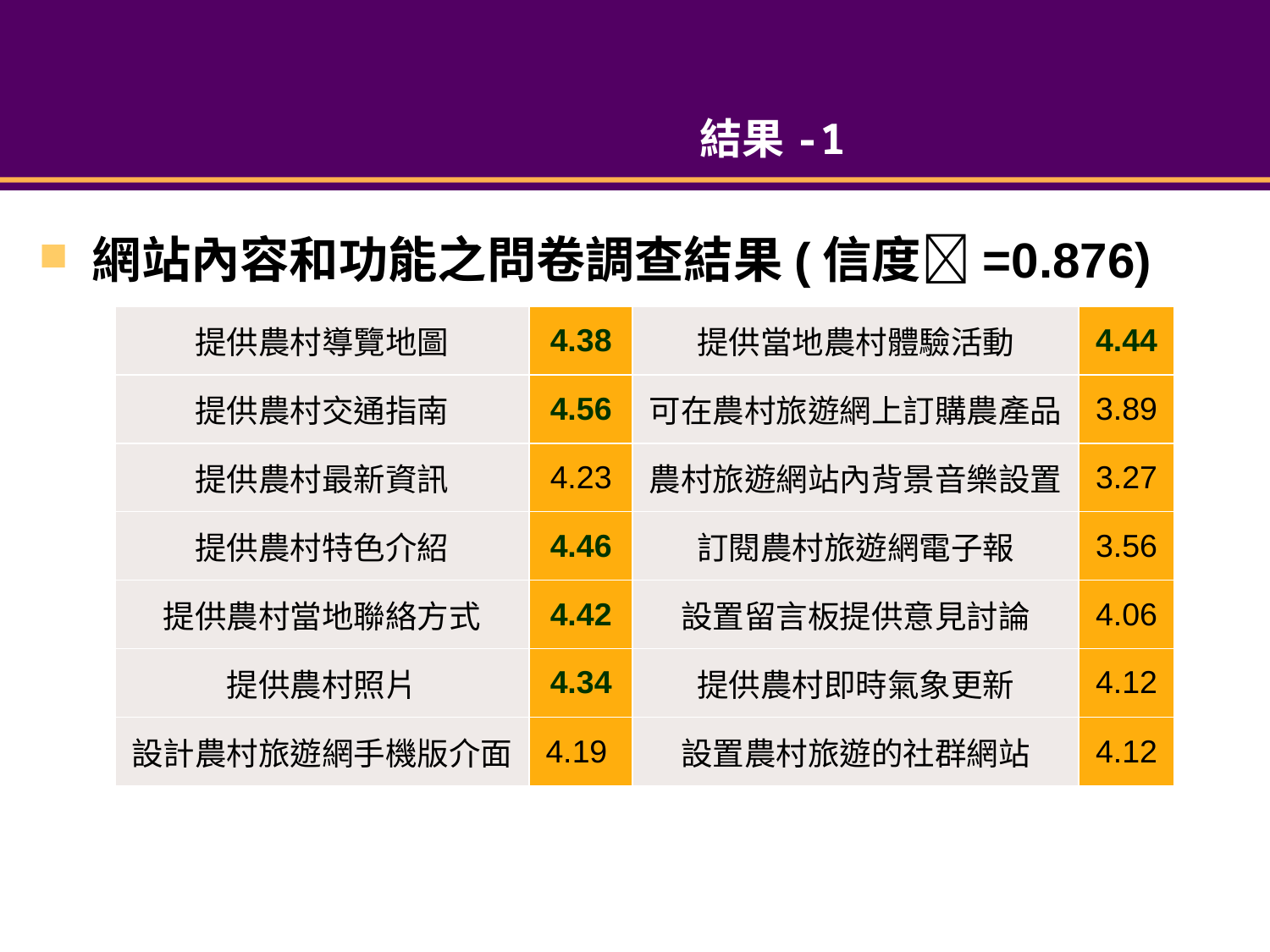

# 結果-1
網站內容和功能之問卷調查結果(信度α=0.876)
| 提供農村導覽地圖 | 4.38 | 提供當地農村體驗活動 | 4.44 |
| --- | --- | --- | --- |
| 提供農村交通指南 | 4.56 | 可在農村旅遊網上訂購農產品 | 3.89 |
| 提供農村最新資訊 | 4.23 | 農村旅遊網站內背景音樂設置 | 3.27 |
| 提供農村特色介紹 | 4.46 | 訂閱農村旅遊網電子報 | 3.56 |
| 提供農村當地聯絡方式 | 4.42 | 設置留言板提供意見討論 | 4.06 |
| 提供農村照片 | 4.34 | 提供農村即時氣象更新 | 4.12 |
| 設計農村旅遊網手機版介面 | 4.19 | 設置農村旅遊的社群網站 | 4.12 |